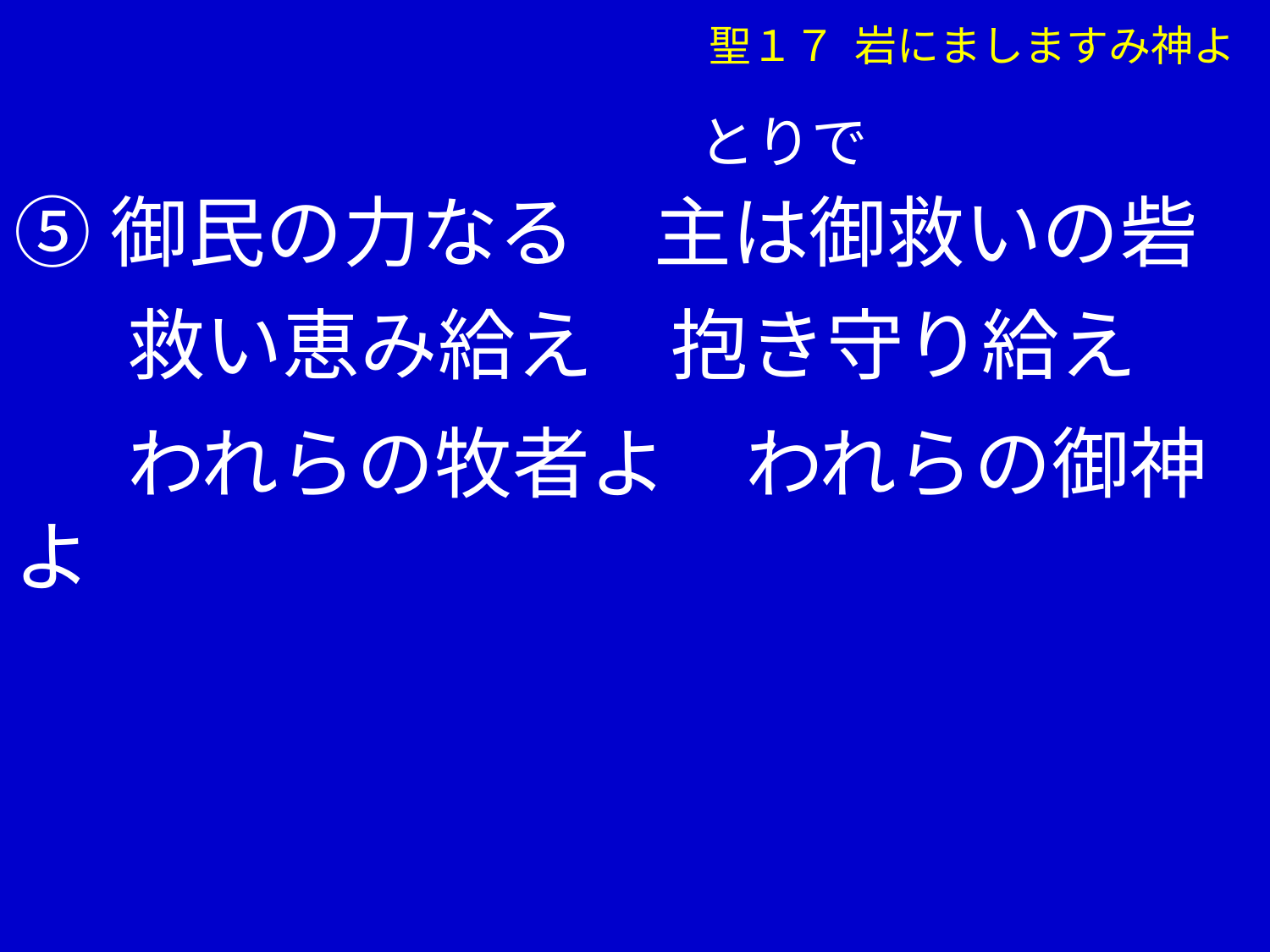

とりで
⑤御民の力なる　主は御救いの砦
 　救い恵み給え　抱き守り給え
 　われらの牧者よ　われらの御神よ

       聖１７  岩にましますみ神よ